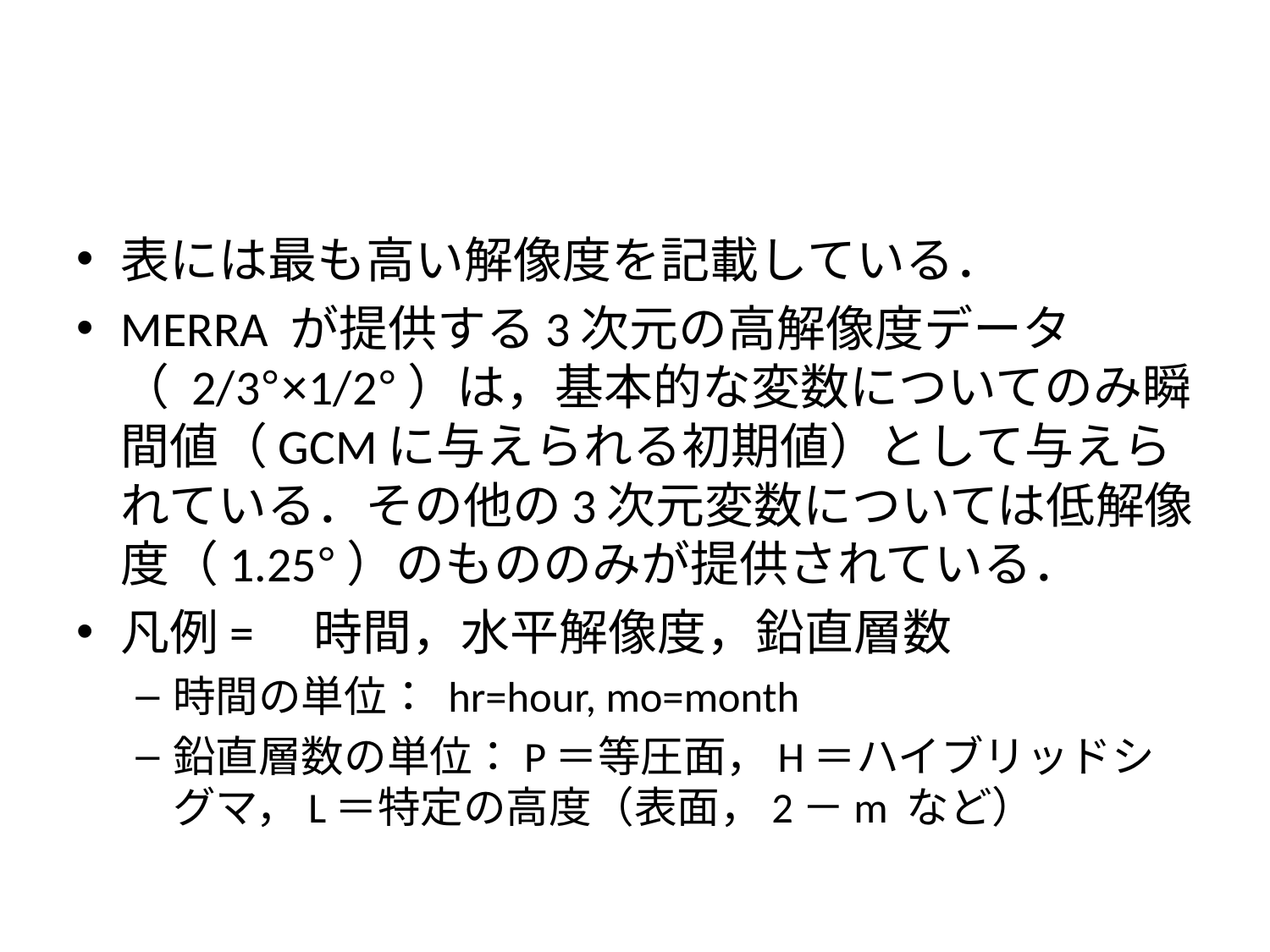

#
表には最も高い解像度を記載している．
MERRA が提供する3次元の高解像度データ（ 2/3°×1/2°）は，基本的な変数についてのみ瞬間値（GCMに与えられる初期値）として与えられている．その他の3次元変数については低解像度（1.25°）のもののみが提供されている．
凡例=　時間，水平解像度，鉛直層数
時間の単位： hr=hour, mo=month
鉛直層数の単位：P＝等圧面，H＝ハイブリッドシグマ，L＝特定の高度（表面，2－m など）